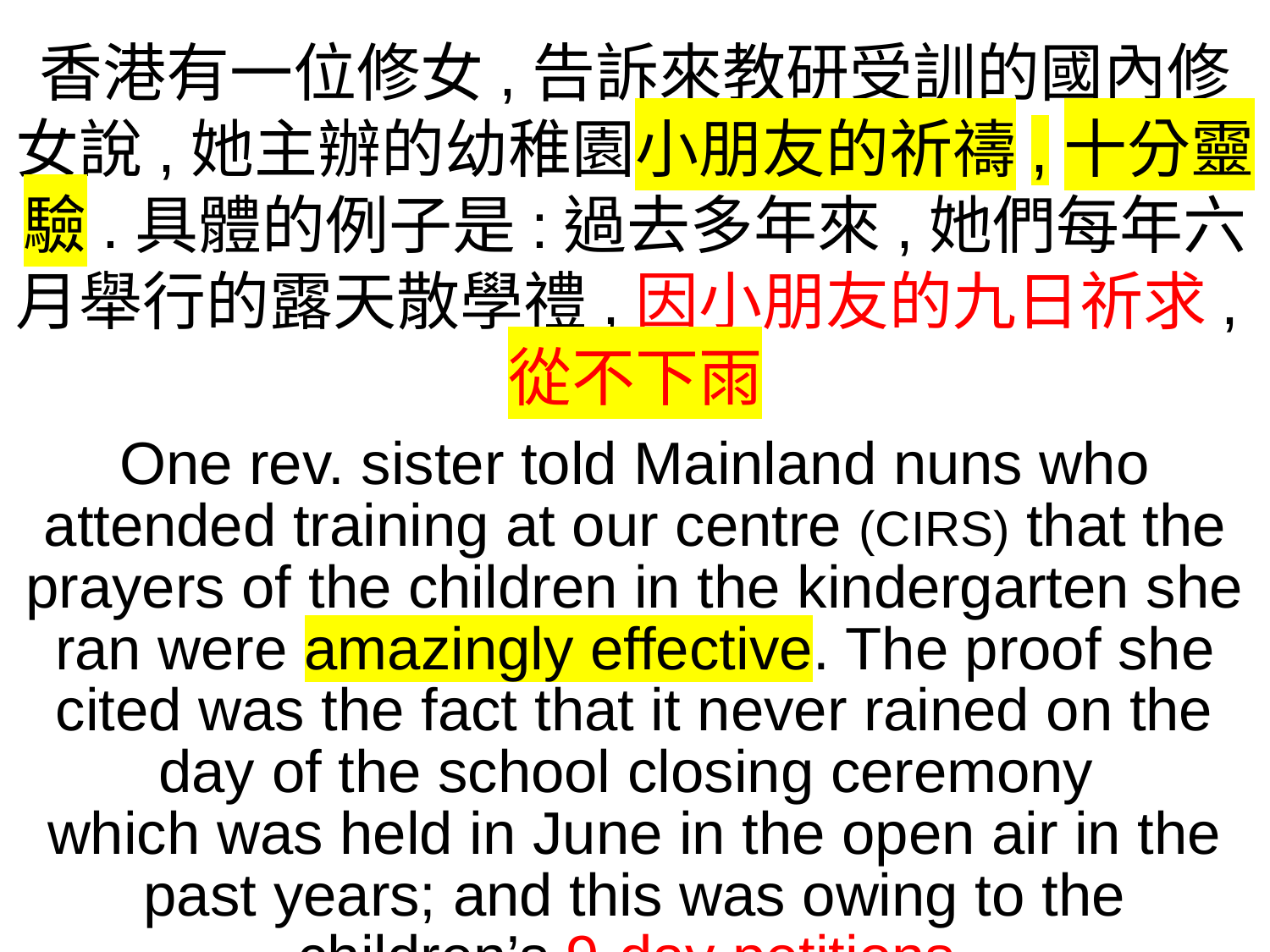

香港有一位修女,告訴來教研受訓的國內修女說,她主辦的幼稚園小朋友的祈禱,十分靈驗.具體的例子是:過去多年來,她們每年六月舉行的露天散學禮,因小朋友的九日祈求,從不下雨
One rev. sister told Mainland nuns who attended training at our centre (CIRS) that the prayers of the children in the kindergarten she ran were amazingly effective. The proof she cited was the fact that it never rained on the day of the school closing ceremony
which was held in June in the open air in the past years; and this was owing to the children’s 9-day petitions.